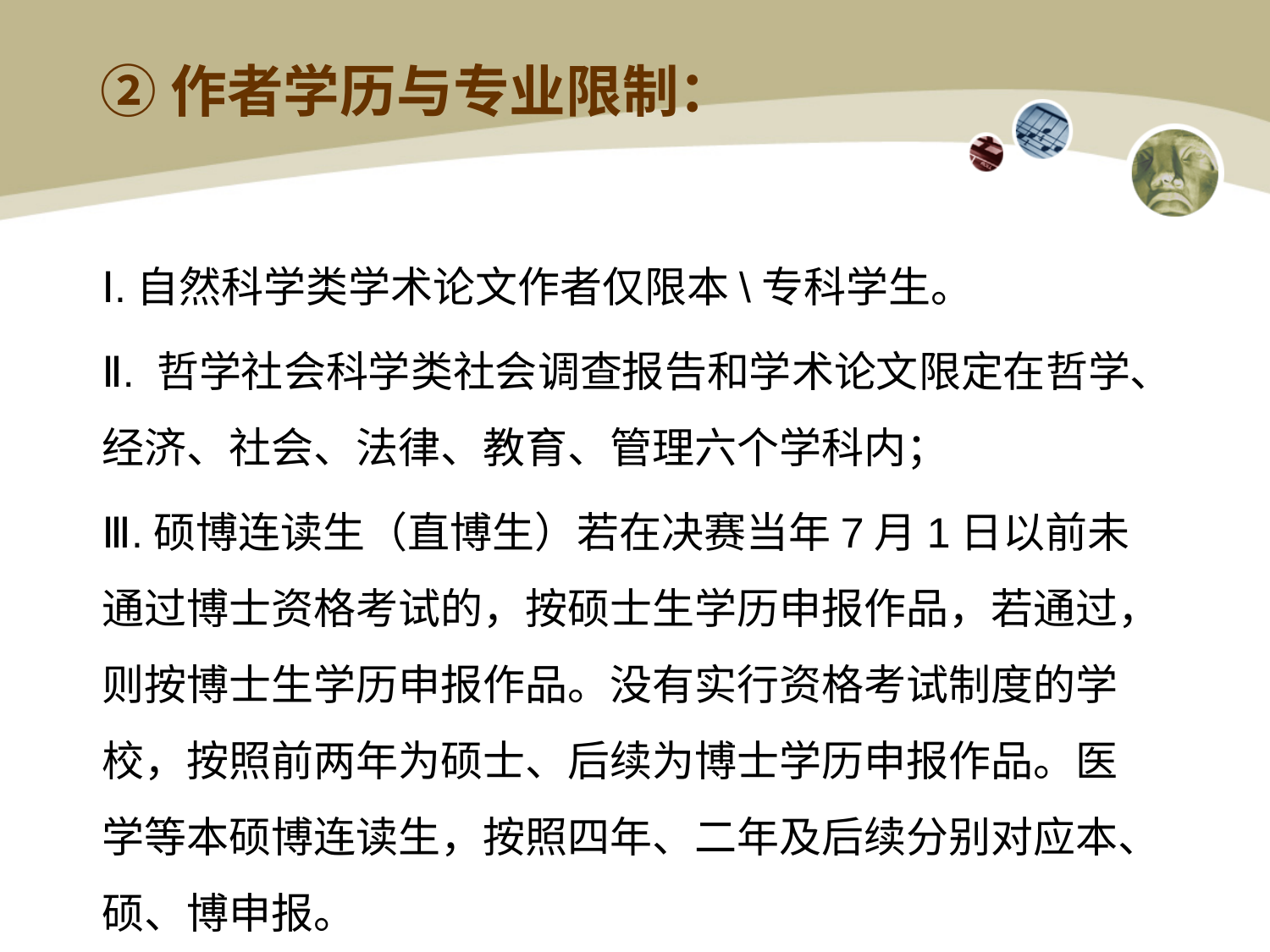

# ②作者学历与专业限制：
Ⅰ.自然科学类学术论文作者仅限本\专科学生。
Ⅱ. 哲学社会科学类社会调查报告和学术论文限定在哲学、经济、社会、法律、教育、管理六个学科内；
Ⅲ.硕博连读生（直博生）若在决赛当年7月1日以前未通过博士资格考试的，按硕士生学历申报作品，若通过，则按博士生学历申报作品。没有实行资格考试制度的学校，按照前两年为硕士、后续为博士学历申报作品。医学等本硕博连读生，按照四年、二年及后续分别对应本、硕、博申报。